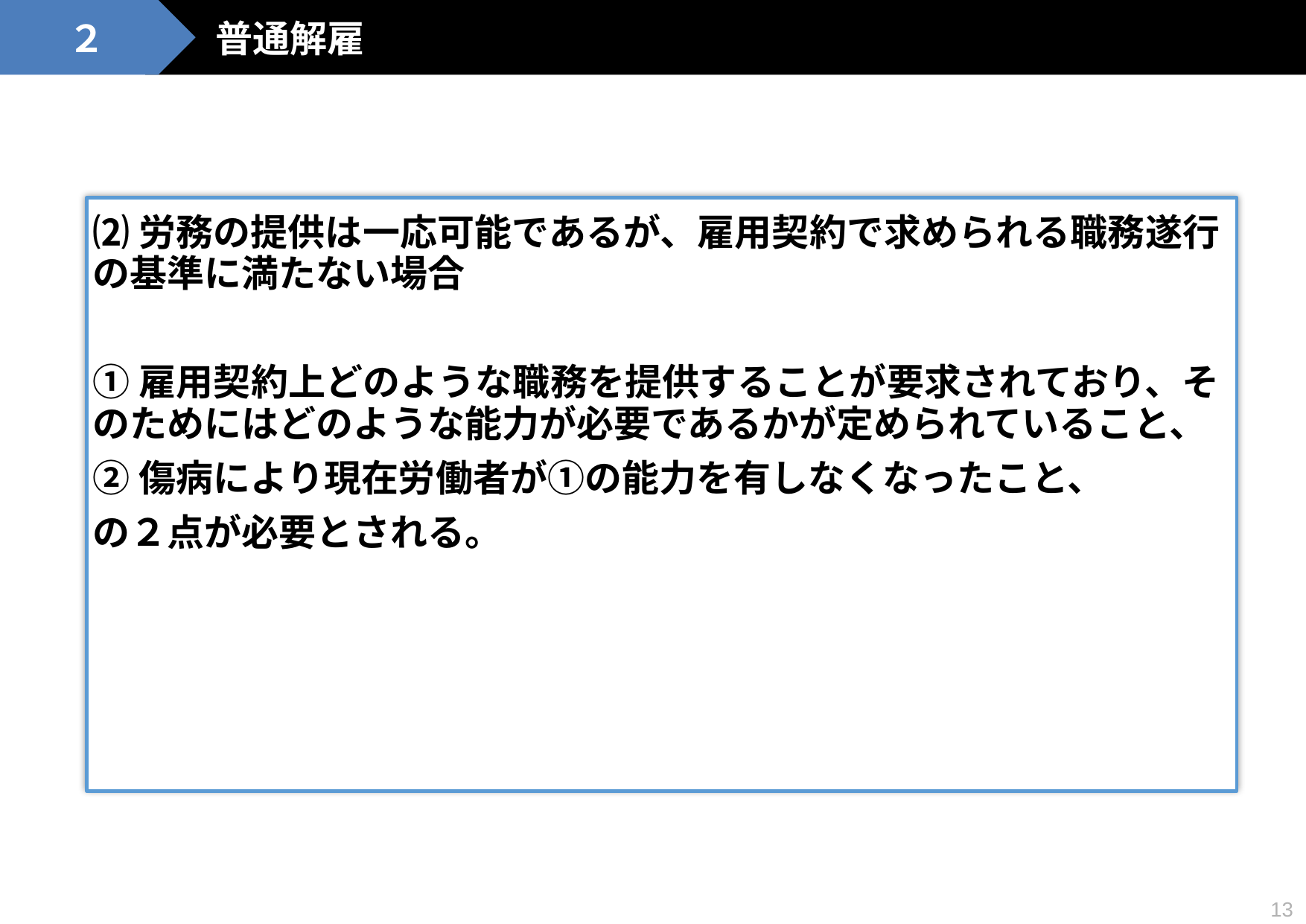

普通解雇
２

⑵労務の提供は一応可能であるが、雇用契約で求められる職務遂行の基準に満たない場合

①雇用契約上どのような職務を提供することが要求されており、そのためにはどのような能力が必要であるかが定められていること、
②傷病により現在労働者が①の能力を有しなくなったこと、
の２点が必要とされる。

13